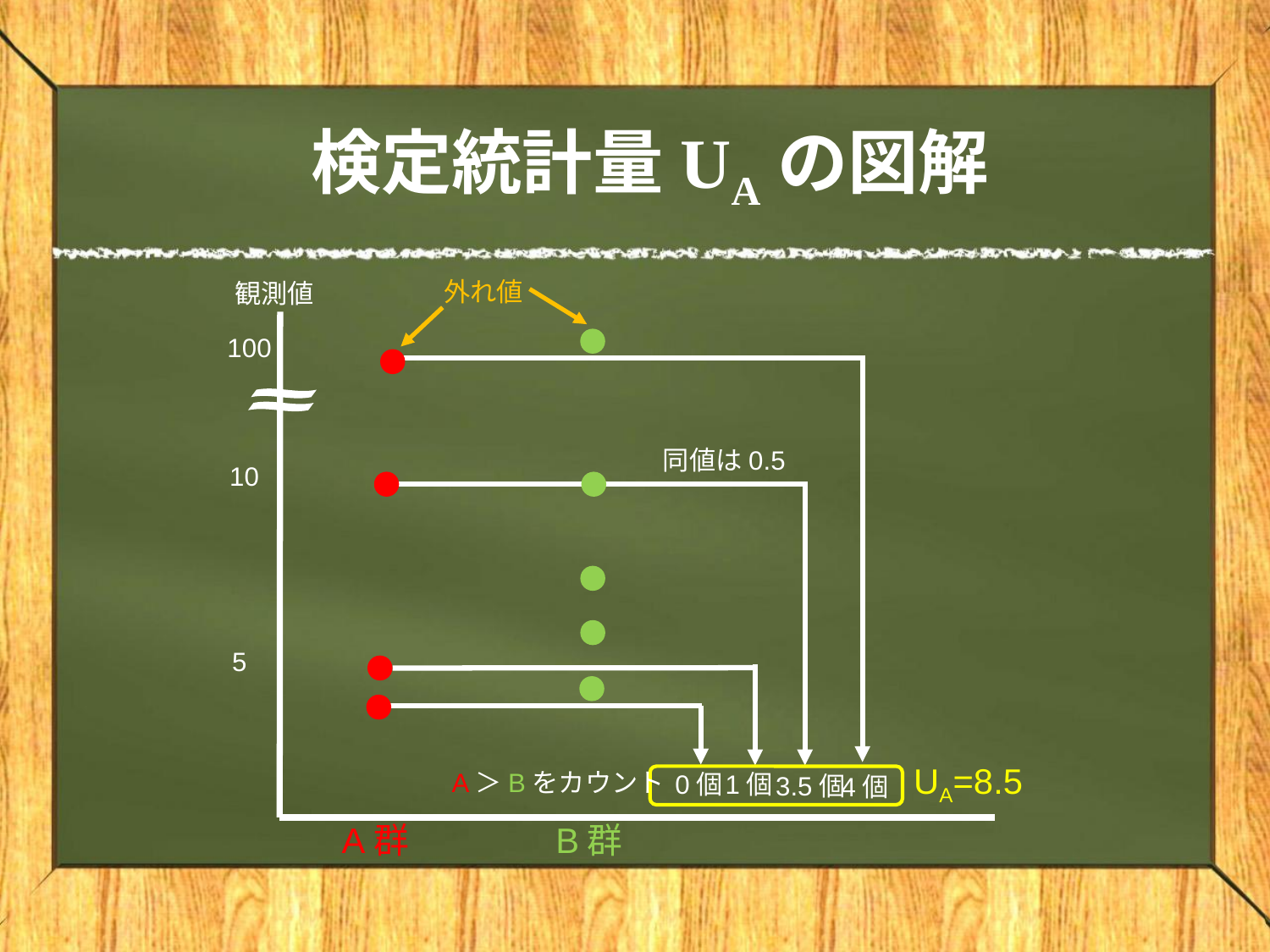

# 検定統計量UAの図解
外れ値
観測値
100

同値は0.5
10

5

UA=8.5
A＞Bをカウント
0個
1個
3.5個
4個

A群
B群